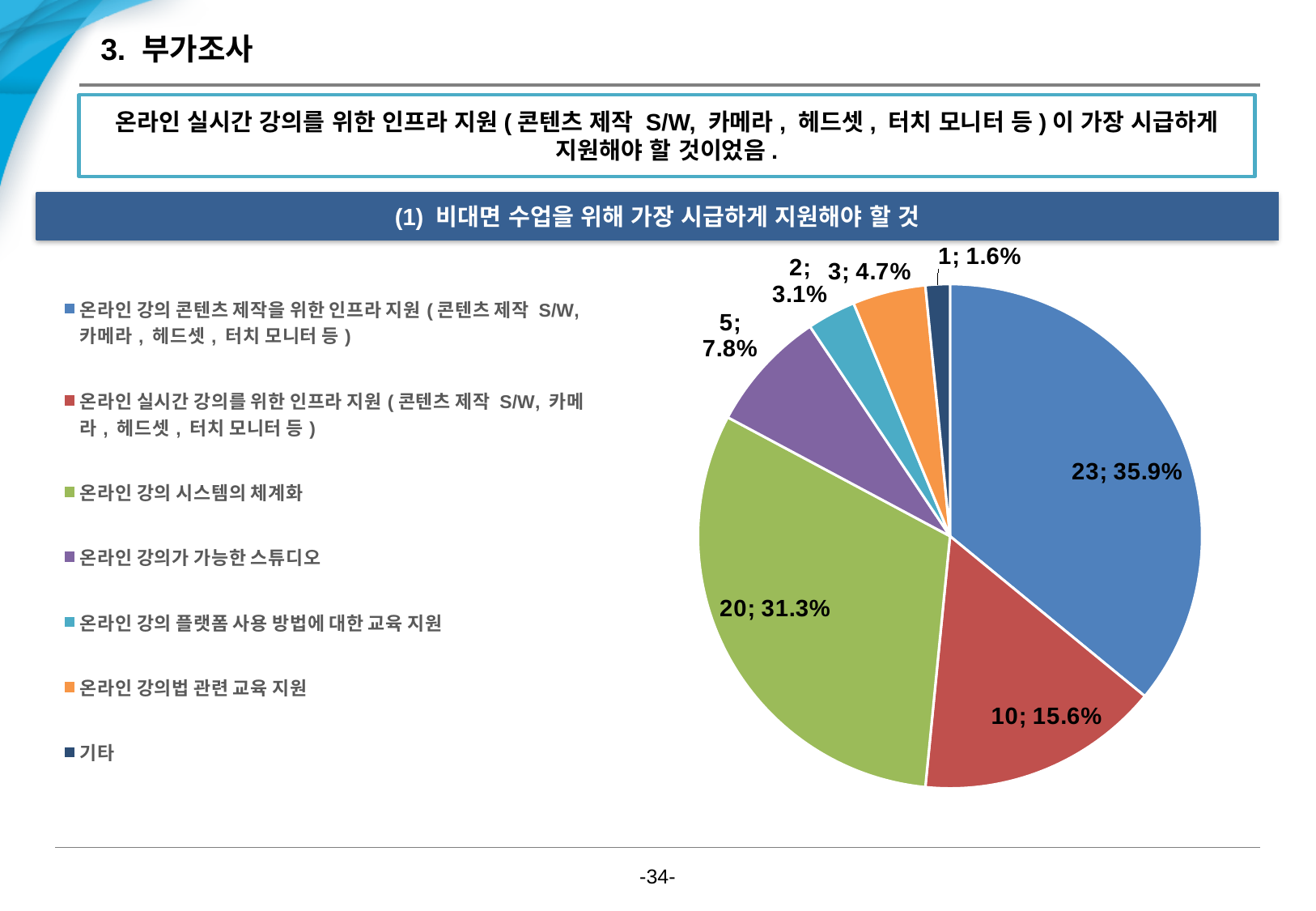

# 3. 부가조사

온라인 실시간 강의를 위한 인프라 지원(콘텐츠 제작 S/W, 카메라, 헤드셋, 터치 모니터 등)이 가장 시급하게 지원해야 할 것이었음.
(1) 비대면 수업을 위해 가장 시급하게 지원해야 할 것

### Chart

| Category | 판매 |
|---|---|
| 온라인 강의 콘텐츠 제작을 위한 인프라 지원(콘텐츠 제작 S/W, 카메라, 헤드셋, 터치 모니터 등) | 23.0 |
| 온라인 실시간 강의를 위한 인프라 지원(콘텐츠 제작 S/W, 카메라, 헤드셋, 터치 모니터 등) | 10.0 |
| 온라인 강의 시스템의 체계화  | 20.0 |
| 온라인 강의가 가능한 스튜디오 | 5.0 |
| 온라인 강의 플랫폼 사용 방법에 대한 교육 지원 | 2.0 |
| 온라인 강의법 관련 교육 지원 | 3.0 |
| 기타 | 1.0 |
-34-